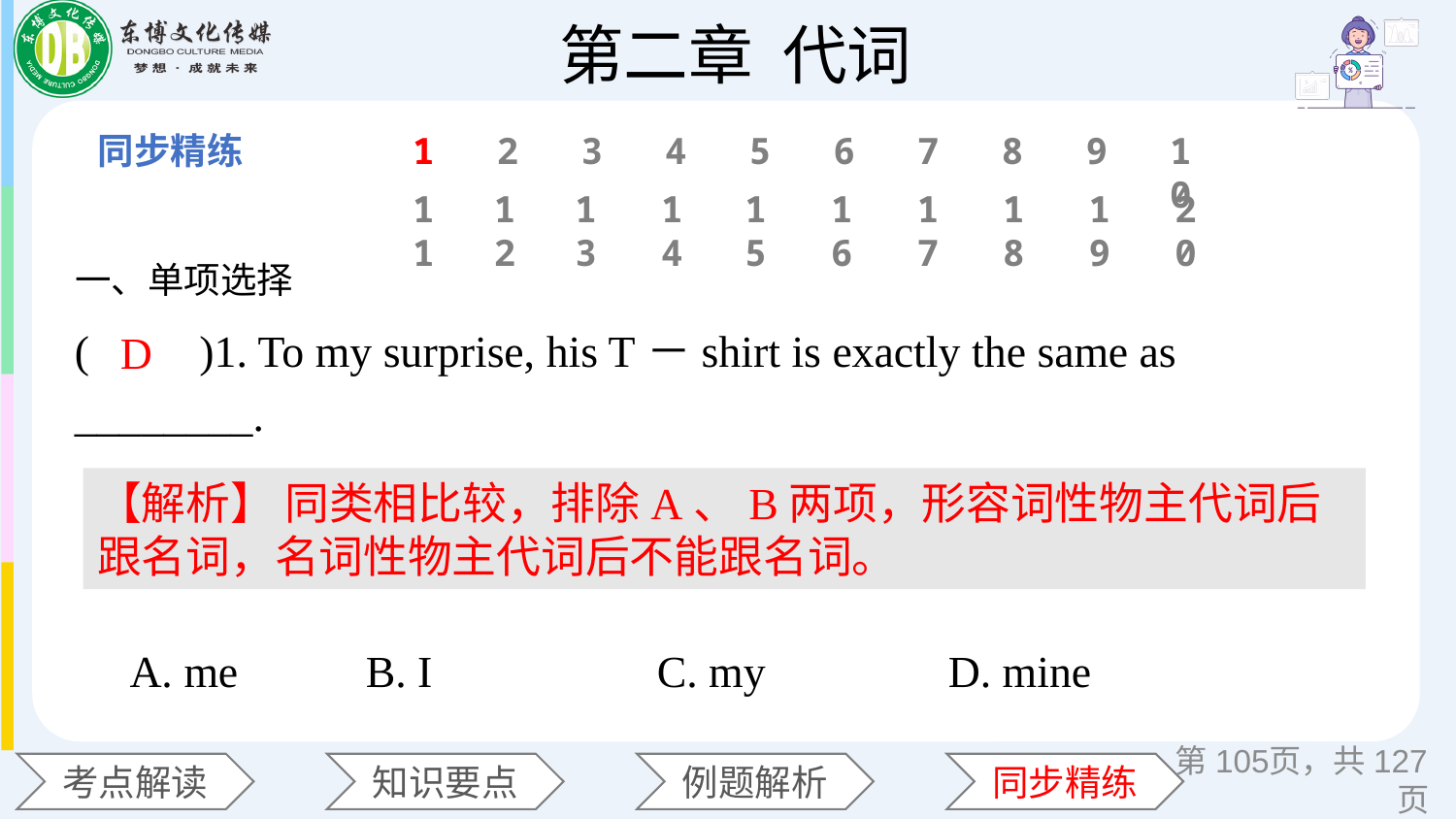

1
2
3
4
5
6
7
8
9
10
11
12
13
14
15
16
17
18
19
20
一、单项选择

(　　)1. To my surprise, his T－shirt is exactly the same as ________.　　　　　　　　　　　　　　　　　　　　　　　　　　　　　　　　　　　　　　　　　　　　　　　　　　　　　　　　　　　　　　　　　　　　　　　　　　　　　　　　　　　　　　　　　　　　　　　　　　　　　　　　　　　　　　　　　　　　A. me    	B. I    		C. my    	D. mine
D
【解析】 同类相比较，排除A、B两项，形容词性物主代词后跟名词，名词性物主代词后不能跟名词。
第105页，共127页